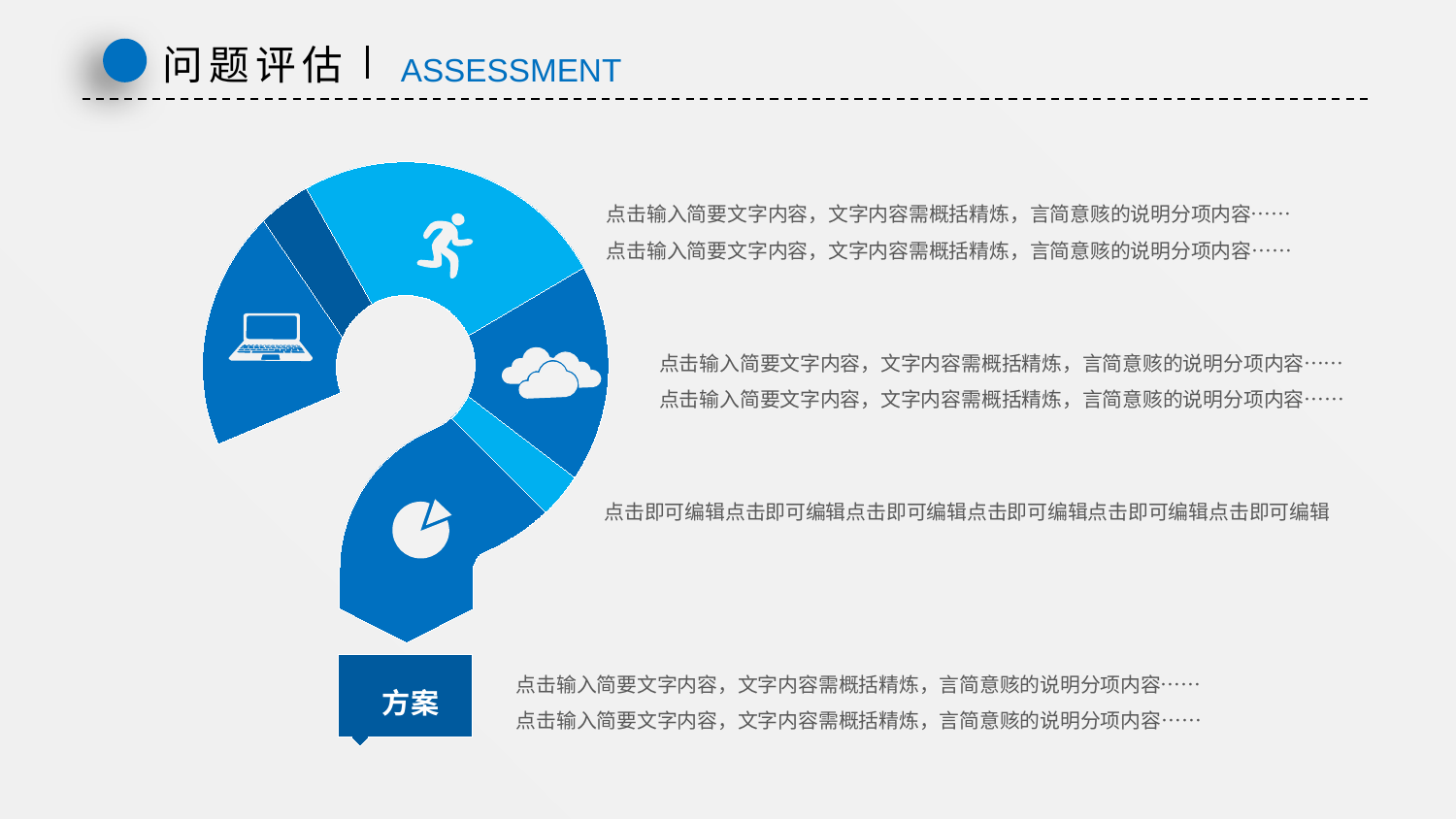

问题评估

ASSESSMENT

方案
点击输入简要文字内容，文字内容需概括精炼，言简意赅的说明分项内容……
点击输入简要文字内容，文字内容需概括精炼，言简意赅的说明分项内容……
点击输入简要文字内容，文字内容需概括精炼，言简意赅的说明分项内容……
点击输入简要文字内容，文字内容需概括精炼，言简意赅的说明分项内容……
点击即可编辑点击即可编辑点击即可编辑点击即可编辑点击即可编辑点击即可编辑
点击输入简要文字内容，文字内容需概括精炼，言简意赅的说明分项内容……
点击输入简要文字内容，文字内容需概括精炼，言简意赅的说明分项内容……
延时符